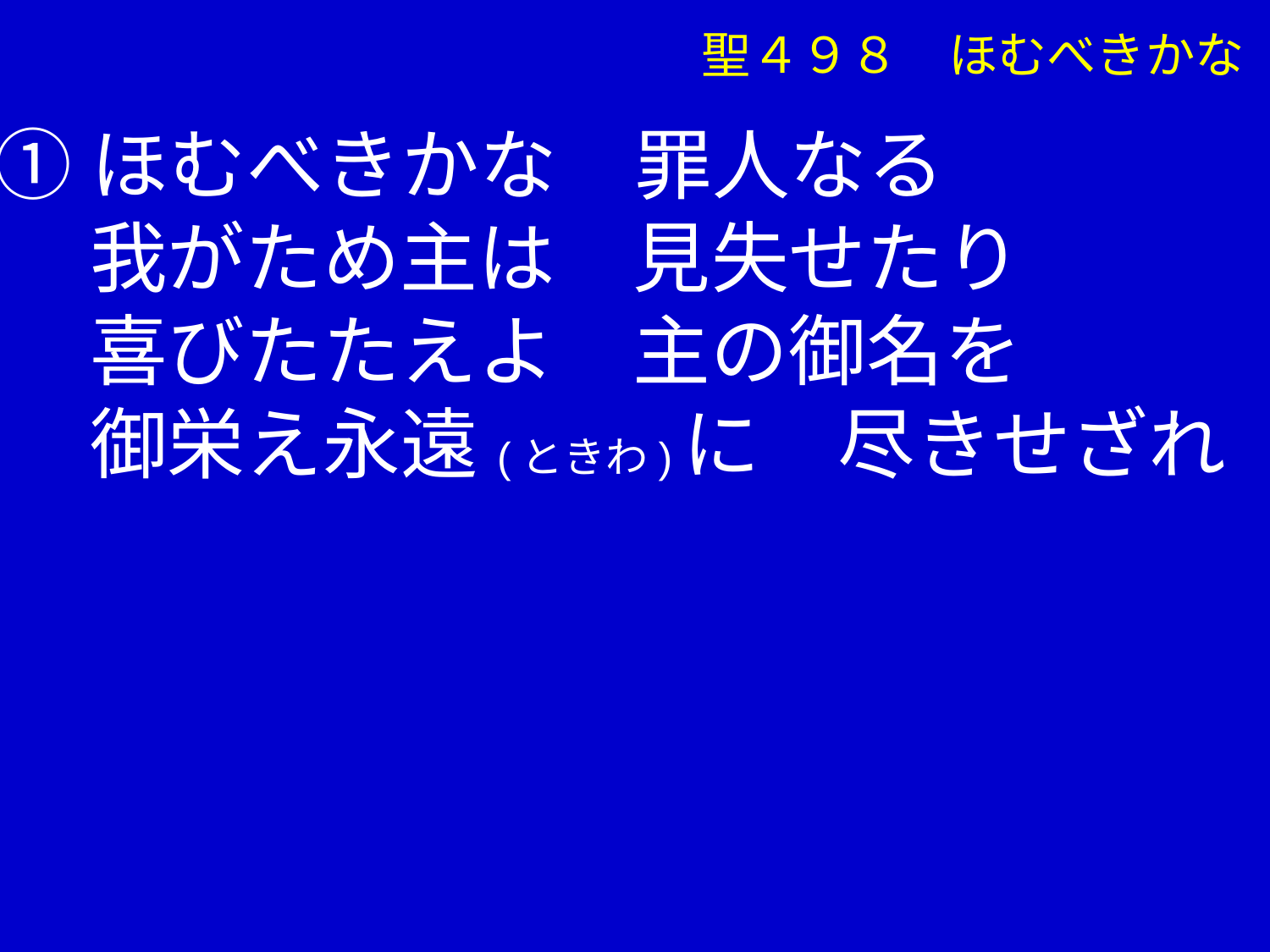

聖４９８　ほむべきかな
①ほむべきかな　罪人なる
　 我がため主は　見失せたり
　 喜びたたえよ　主の御名を
　 御栄え永遠(ときわ)に　尽きせざれ